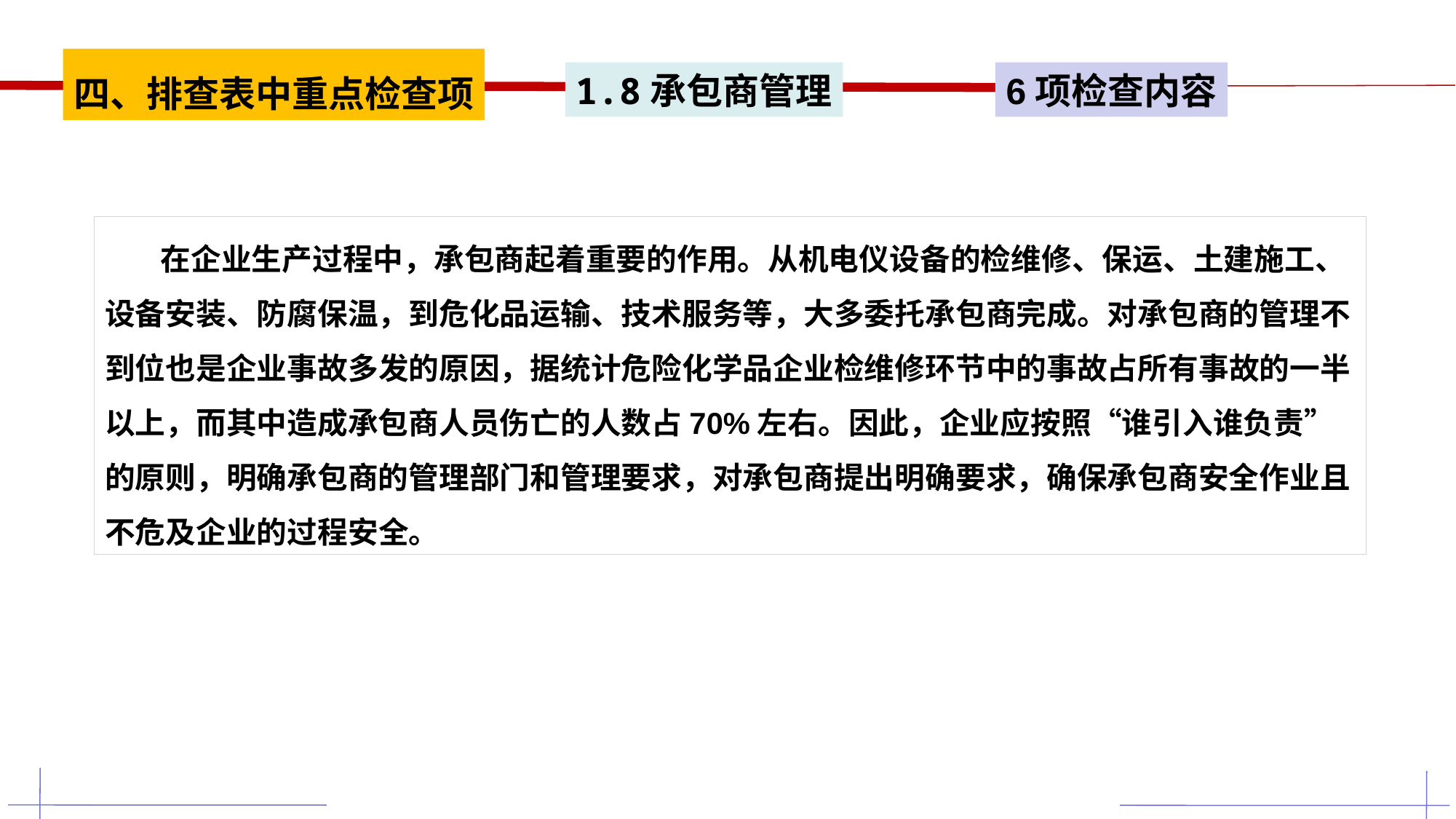

四、排查表中重点检查项
1.8承包商管理
6项检查内容
       在企业生产过程中，承包商起着重要的作用。从机电仪设备的检维修、保运、土建施工、设备安装、防腐保温，到危化品运输、技术服务等，大多委托承包商完成。对承包商的管理不到位也是企业事故多发的原因，据统计危险化学品企业检维修环节中的事故占所有事故的一半以上，而其中造成承包商人员伤亡的人数占70%左右。因此，企业应按照“谁引入谁负责”的原则，明确承包商的管理部门和管理要求，对承包商提出明确要求，确保承包商安全作业且不危及企业的过程安全。
51